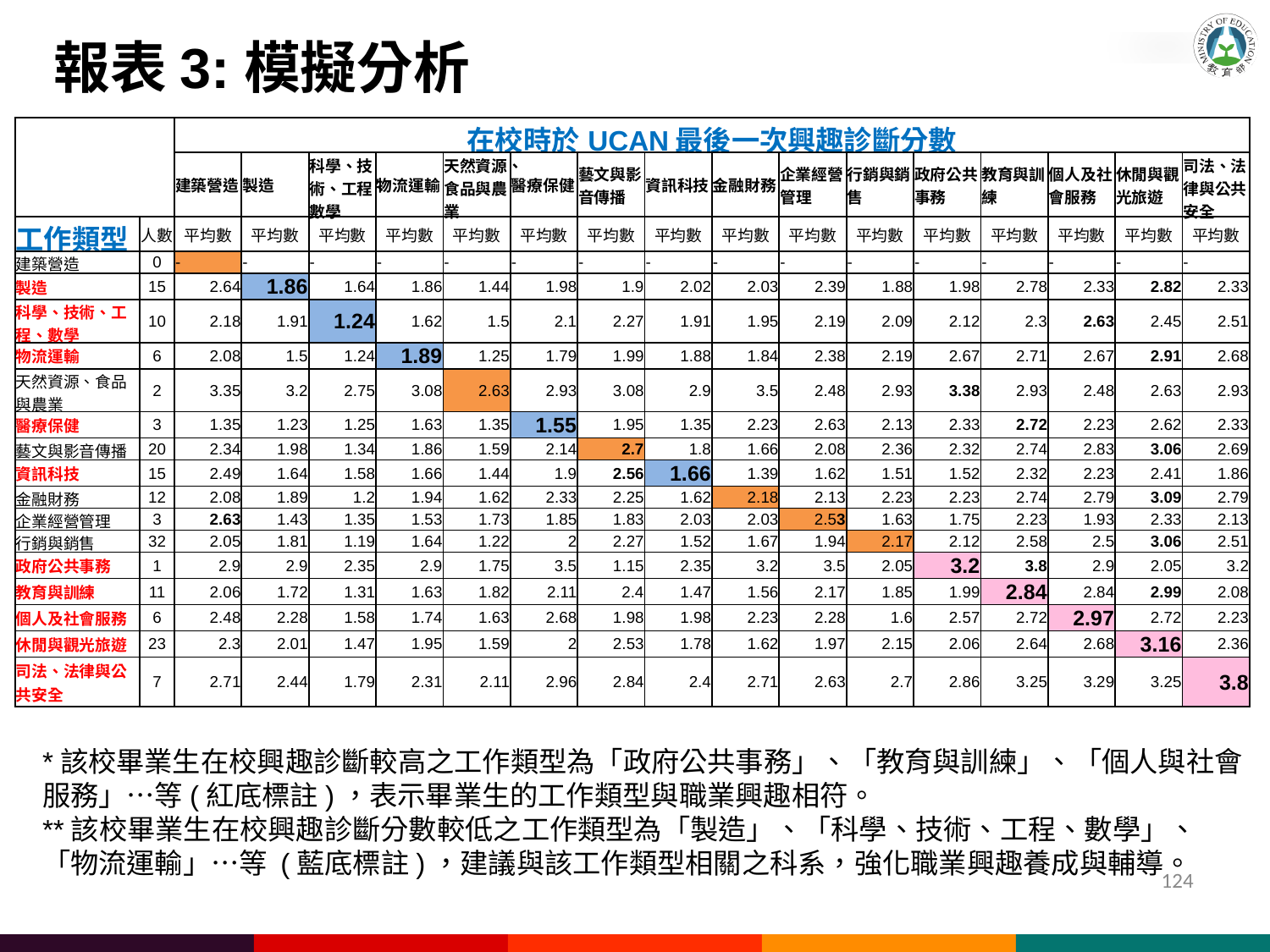

報表3:模擬分析
報表3:模擬分析
|  |  | 在校時於UCAN最後一次興趣診斷分數 |  |  |  |  |  |  |  |  |  |  |  |  |  |  |  |
| --- | --- | --- | --- | --- | --- | --- | --- | --- | --- | --- | --- | --- | --- | --- | --- | --- | --- |
|  |  | 建築營造 | 製造 | 科學、技術、工程、數學 | 物流運輸 | 天然資源、食品與農業 | 醫療保健 | 藝文與影音傳播 | 資訊科技 | 金融財務 | 企業經營管理 | 行銷與銷售 | 政府公共事務 | 教育與訓練 | 個人及社會服務 | 休閒與觀光旅遊 | 司法、法律與公共安全 |
| 工作類型 | 人數 | 平均數 | 平均數 | 平均數 | 平均數 | 平均數 | 平均數 | 平均數 | 平均數 | 平均數 | 平均數 | 平均數 | 平均數 | 平均數 | 平均數 | 平均數 | 平均數 |
| 建築營造 | 0 | - | - | - | - | - | - | - | - | - | - | - | - | - | - | - | - |
| 製造 | 15 | 2.64 | 1.86 | 1.64 | 1.86 | 1.44 | 1.98 | 1.9 | 2.02 | 2.03 | 2.39 | 1.88 | 1.98 | 2.78 | 2.33 | 2.82 | 2.33 |
| 科學、技術、工程、數學 | 10 | 2.18 | 1.91 | 1.24 | 1.62 | 1.5 | 2.1 | 2.27 | 1.91 | 1.95 | 2.19 | 2.09 | 2.12 | 2.3 | 2.63 | 2.45 | 2.51 |
| 物流運輸 | 6 | 2.08 | 1.5 | 1.24 | 1.89 | 1.25 | 1.79 | 1.99 | 1.88 | 1.84 | 2.38 | 2.19 | 2.67 | 2.71 | 2.67 | 2.91 | 2.68 |
| 天然資源、食品與農業 | 2 | 3.35 | 3.2 | 2.75 | 3.08 | 2.63 | 2.93 | 3.08 | 2.9 | 3.5 | 2.48 | 2.93 | 3.38 | 2.93 | 2.48 | 2.63 | 2.93 |
| 醫療保健 | 3 | 1.35 | 1.23 | 1.25 | 1.63 | 1.35 | 1.55 | 1.95 | 1.35 | 2.23 | 2.63 | 2.13 | 2.33 | 2.72 | 2.23 | 2.62 | 2.33 |
| 藝文與影音傳播 | 20 | 2.34 | 1.98 | 1.34 | 1.86 | 1.59 | 2.14 | 2.7 | 1.8 | 1.66 | 2.08 | 2.36 | 2.32 | 2.74 | 2.83 | 3.06 | 2.69 |
| 資訊科技 | 15 | 2.49 | 1.64 | 1.58 | 1.66 | 1.44 | 1.9 | 2.56 | 1.66 | 1.39 | 1.62 | 1.51 | 1.52 | 2.32 | 2.23 | 2.41 | 1.86 |
| 金融財務 | 12 | 2.08 | 1.89 | 1.2 | 1.94 | 1.62 | 2.33 | 2.25 | 1.62 | 2.18 | 2.13 | 2.23 | 2.23 | 2.74 | 2.79 | 3.09 | 2.79 |
| 企業經營管理 | 3 | 2.63 | 1.43 | 1.35 | 1.53 | 1.73 | 1.85 | 1.83 | 2.03 | 2.03 | 2.53 | 1.63 | 1.75 | 2.23 | 1.93 | 2.33 | 2.13 |
| 行銷與銷售 | 32 | 2.05 | 1.81 | 1.19 | 1.64 | 1.22 | 2 | 2.27 | 1.52 | 1.67 | 1.94 | 2.17 | 2.12 | 2.58 | 2.5 | 3.06 | 2.51 |
| 政府公共事務 | 1 | 2.9 | 2.9 | 2.35 | 2.9 | 1.75 | 3.5 | 1.15 | 2.35 | 3.2 | 3.5 | 2.05 | 3.2 | 3.8 | 2.9 | 2.05 | 3.2 |
| 教育與訓練 | 11 | 2.06 | 1.72 | 1.31 | 1.63 | 1.82 | 2.11 | 2.4 | 1.47 | 1.56 | 2.17 | 1.85 | 1.99 | 2.84 | 2.84 | 2.99 | 2.08 |
| 個人及社會服務 | 6 | 2.48 | 2.28 | 1.58 | 1.74 | 1.63 | 2.68 | 1.98 | 1.98 | 2.23 | 2.28 | 1.6 | 2.57 | 2.72 | 2.97 | 2.72 | 2.23 |
| 休閒與觀光旅遊 | 23 | 2.3 | 2.01 | 1.47 | 1.95 | 1.59 | 2 | 2.53 | 1.78 | 1.62 | 1.97 | 2.15 | 2.06 | 2.64 | 2.68 | 3.16 | 2.36 |
| 司法、法律與公共安全 | 7 | 2.71 | 2.44 | 1.79 | 2.31 | 2.11 | 2.96 | 2.84 | 2.4 | 2.71 | 2.63 | 2.7 | 2.86 | 3.25 | 3.29 | 3.25 | 3.8 |
*該校畢業生在校興趣診斷較高之工作類型為「政府公共事務」、「教育與訓練」、「個人與社會服務」…等(紅底標註)，表示畢業生的工作類型與職業興趣相符。
**該校畢業生在校興趣診斷分數較低之工作類型為「製造」、「科學、技術、工程、數學」、「物流運輸」…等 (藍底標註)，建議與該工作類型相關之科系，強化職業興趣養成與輔導。
124